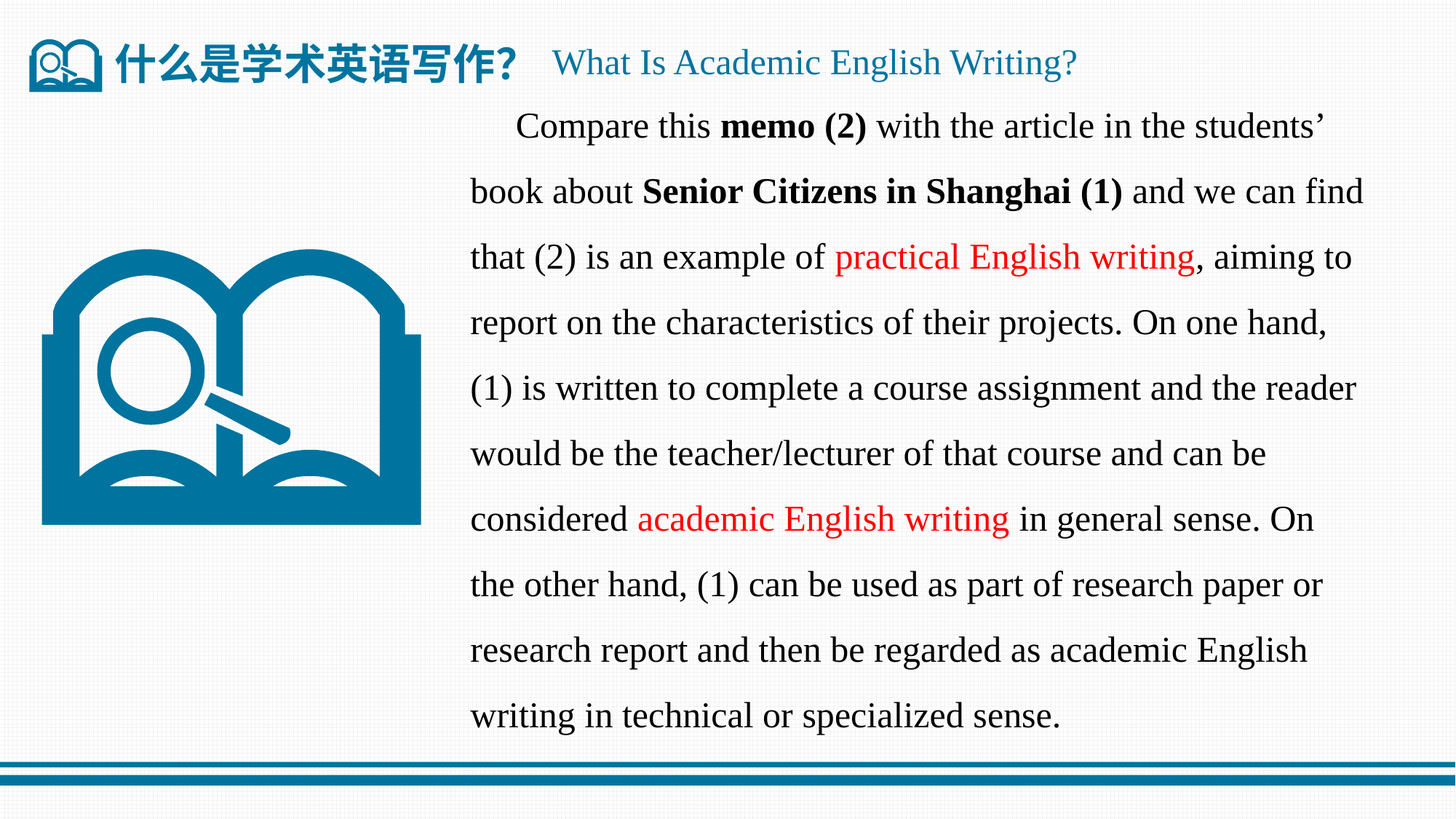

什么是学术英语写作？
What Is Academic English Writing?
     Compare this memo (2) with the article in the students’ book about Senior Citizens in Shanghai (1) and we can find that (2) is an example of practical English writing, aiming to report on the characteristics of their projects. On one hand, (1) is written to complete a course assignment and the reader would be the teacher/lecturer of that course and can be considered academic English writing in general sense. On the other hand, (1) can be used as part of research paper or research report and then be regarded as academic English writing in technical or specialized sense.